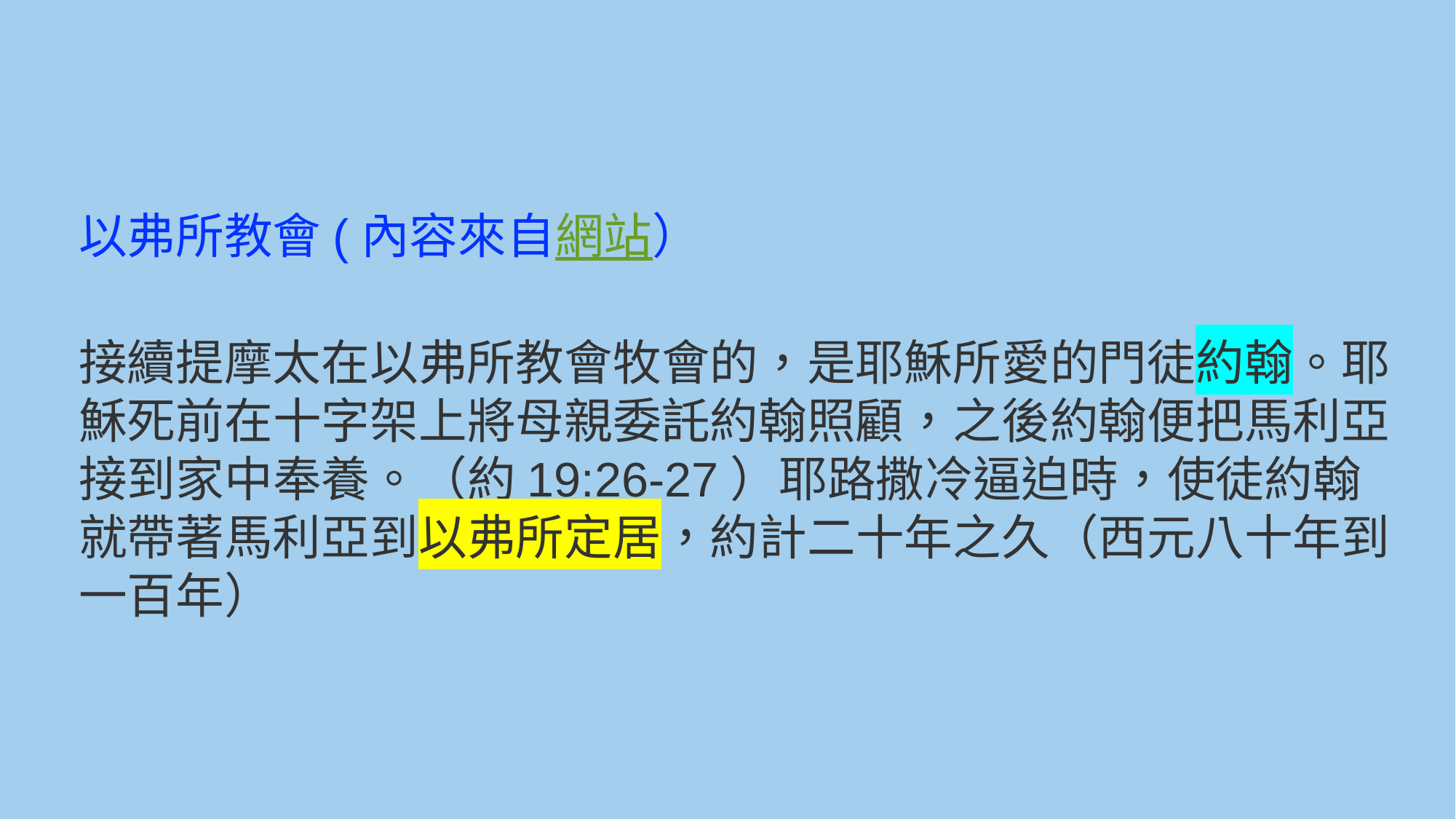

以弗所教會(內容來自網站）
接續提摩太在以弗所教會牧會的，是耶穌所愛的門徒約翰。耶穌死前在十字架上將母親委託約翰照顧，之後約翰便把馬利亞接到家中奉養。（約19:26-27）耶路撒冷逼迫時，使徒約翰就帶著馬利亞到以弗所定居，約計二十年之久（西元八十年到一百年）